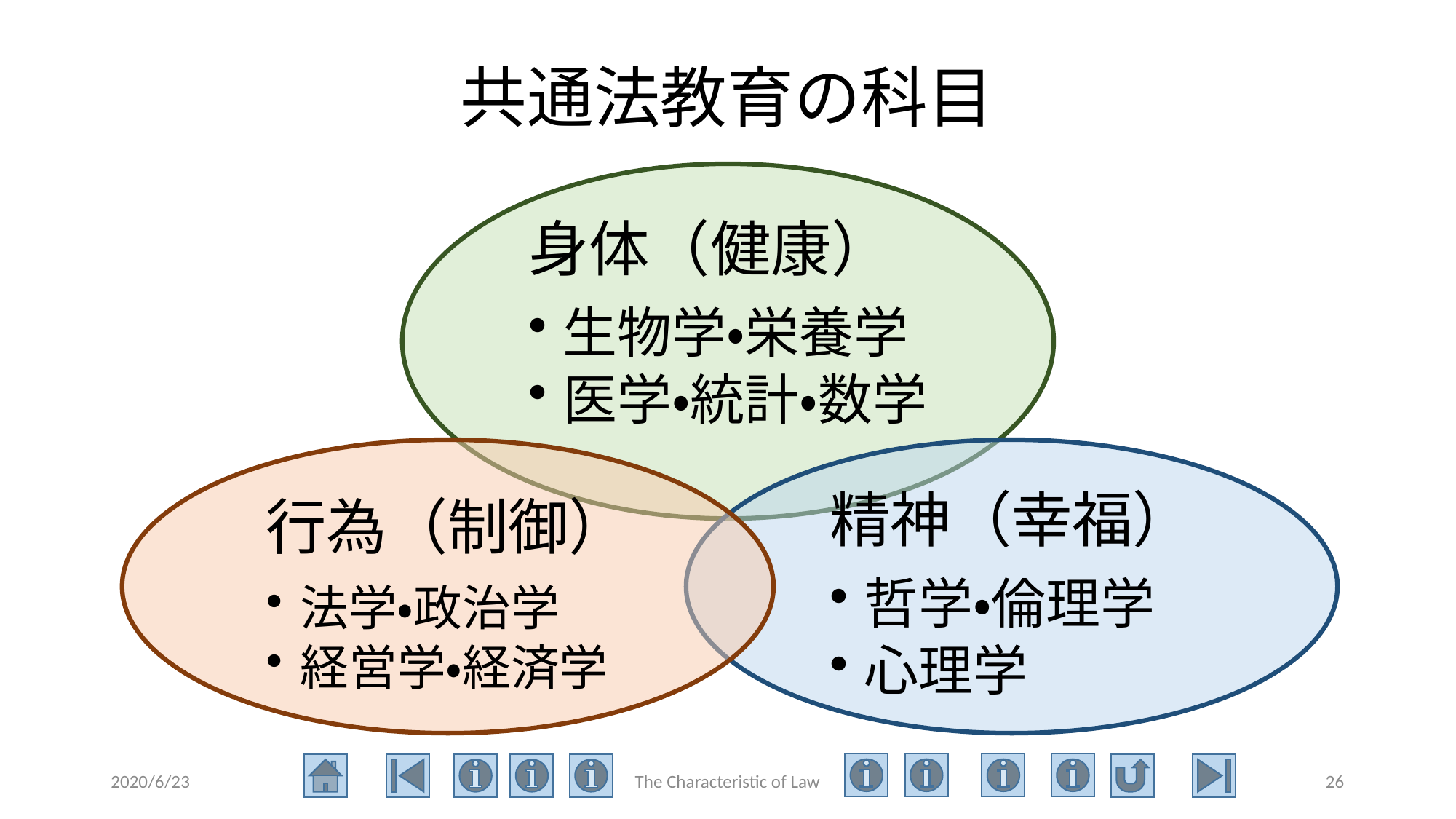

# 共通法教育の科目
身体（健康）
生物学・栄養学
医学・統計・数学
精神（幸福）
哲学・倫理学
心理学
行為（制御）
法学・政治学
経営学・経済学
2020/6/23
The Characteristic of Law
26